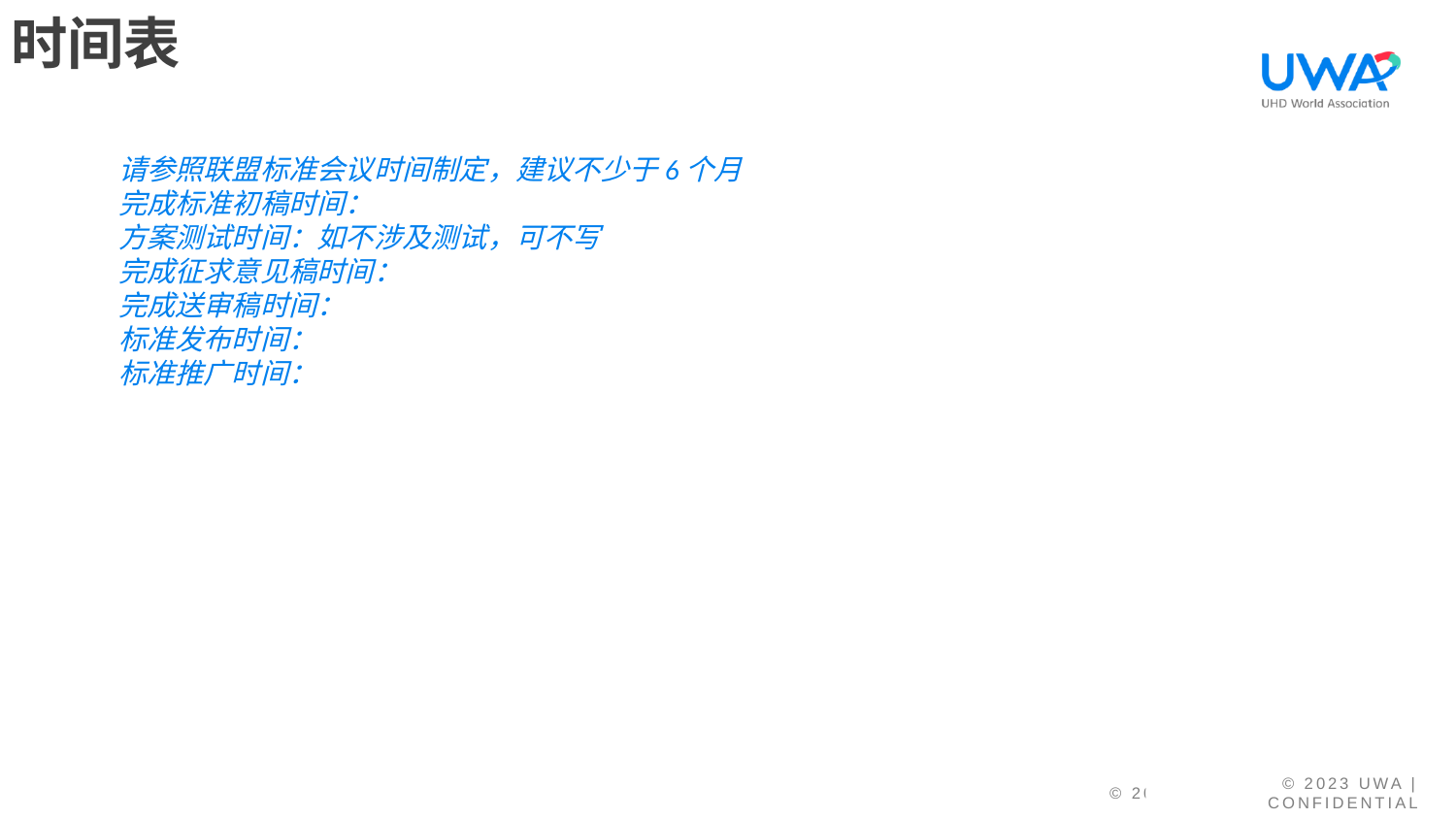

# 时间表
请参照联盟标准会议时间制定，建议不少于6个月
完成标准初稿时间：
方案测试时间：如不涉及测试，可不写
完成征求意见稿时间：
完成送审稿时间：
标准发布时间：
标准推广时间：